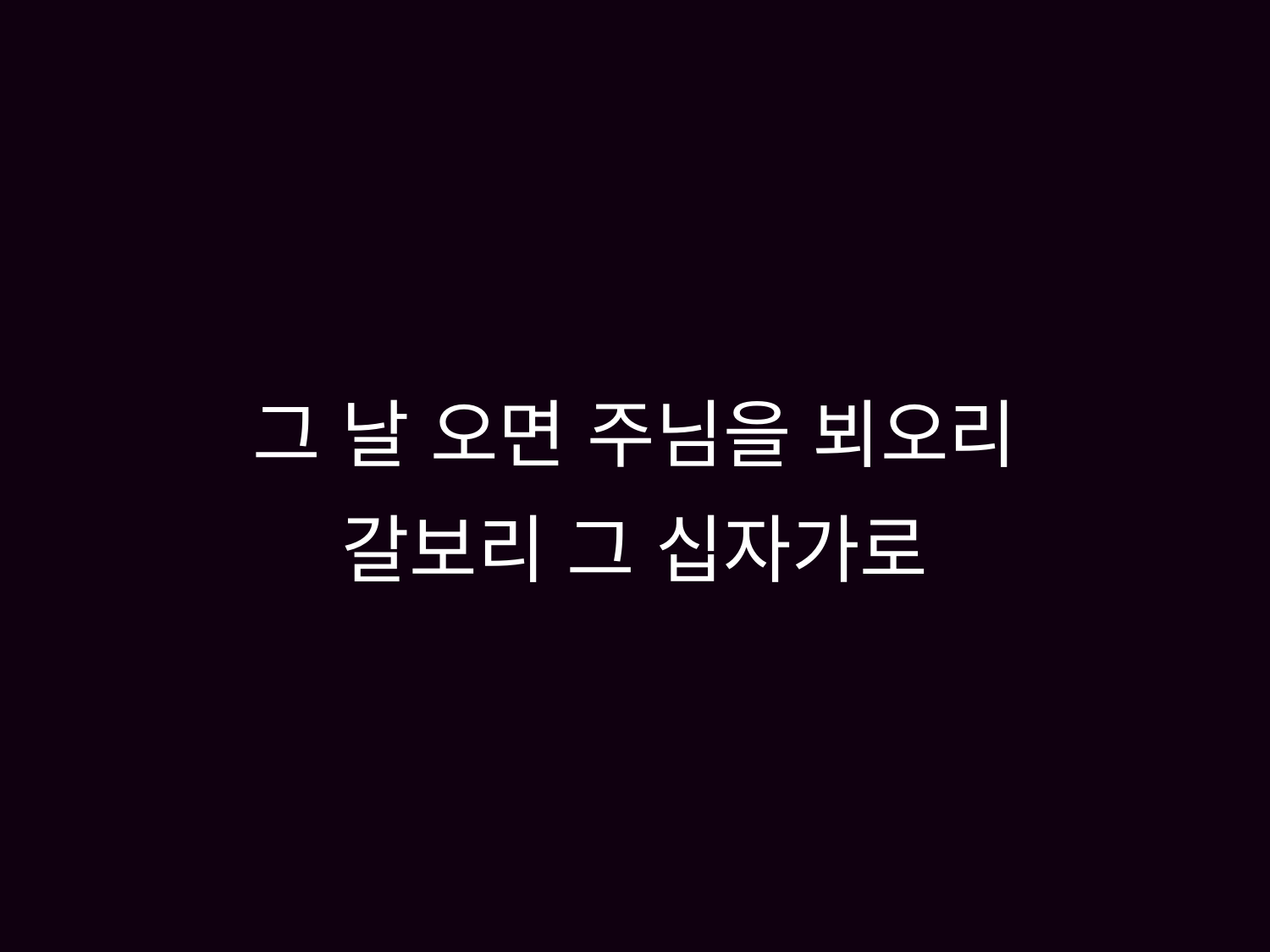

# 그 날 오면 주님을 뵈오리 갈보리 그 십자가로